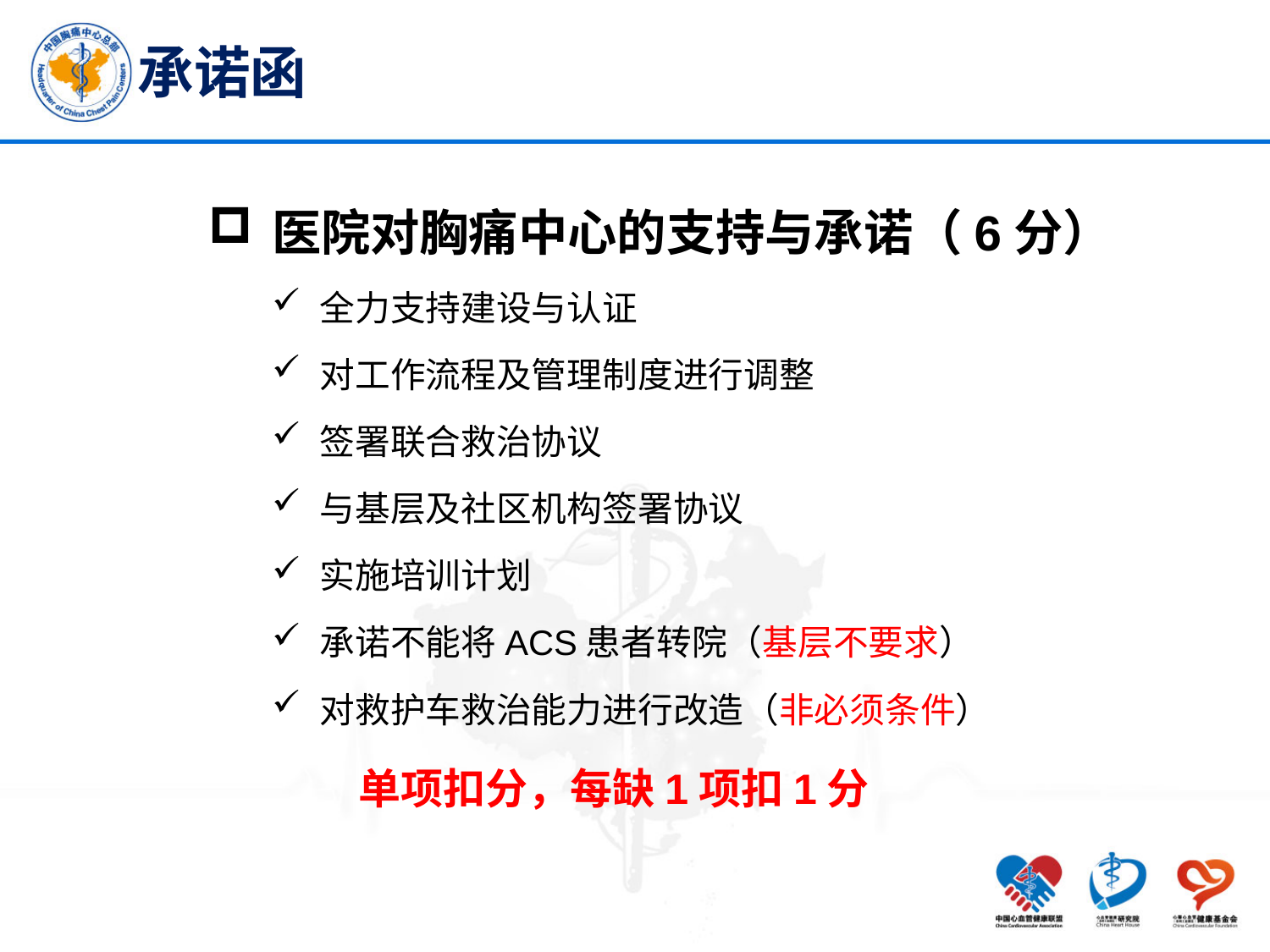

# 承诺函
医院对胸痛中心的支持与承诺（6分）
全力支持建设与认证
对工作流程及管理制度进行调整
签署联合救治协议
与基层及社区机构签署协议
实施培训计划
承诺不能将ACS患者转院（基层不要求）
对救护车救治能力进行改造（非必须条件）
 单项扣分，每缺1项扣1分